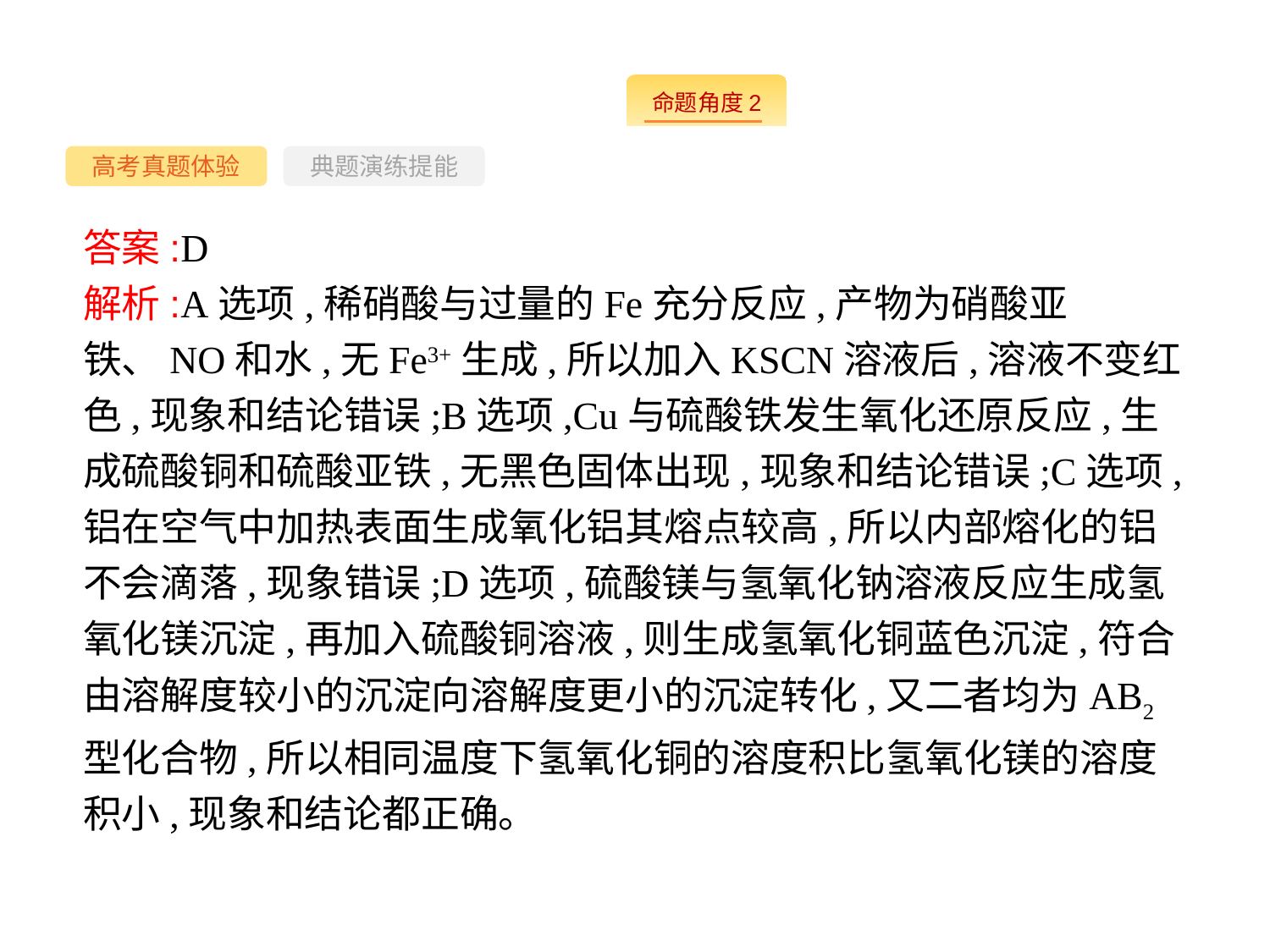

-40-
高考真题体验
典题演练提能
答案:D
解析:A选项,稀硝酸与过量的Fe充分反应,产物为硝酸亚铁、NO和水,无Fe3+生成,所以加入KSCN溶液后,溶液不变红色,现象和结论错误;B选项,Cu与硫酸铁发生氧化还原反应,生成硫酸铜和硫酸亚铁,无黑色固体出现,现象和结论错误;C选项,铝在空气中加热表面生成氧化铝其熔点较高,所以内部熔化的铝不会滴落,现象错误;D选项,硫酸镁与氢氧化钠溶液反应生成氢氧化镁沉淀,再加入硫酸铜溶液,则生成氢氧化铜蓝色沉淀,符合由溶解度较小的沉淀向溶解度更小的沉淀转化,又二者均为AB2型化合物,所以相同温度下氢氧化铜的溶度积比氢氧化镁的溶度积小,现象和结论都正确。